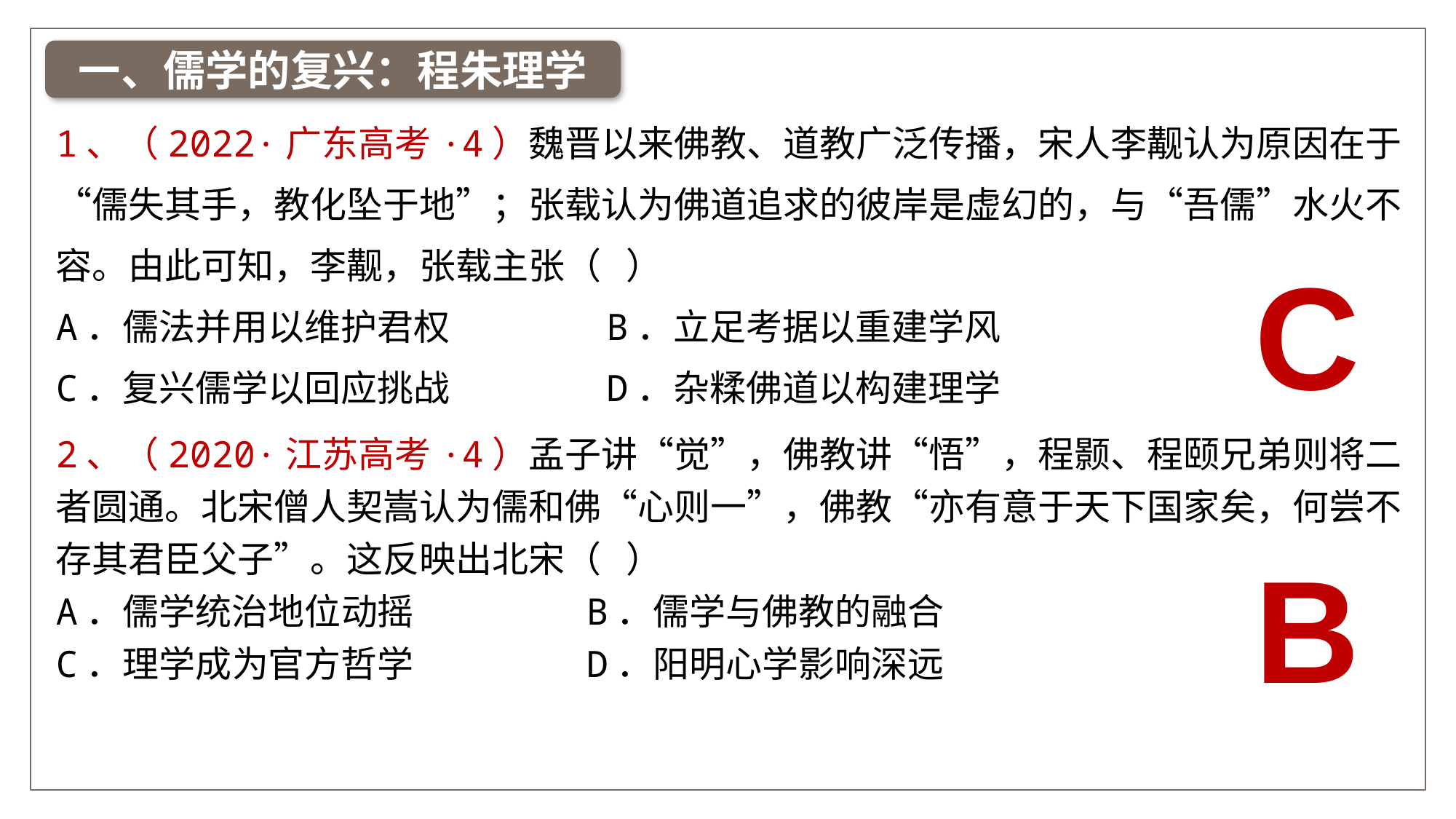

一、儒学的复兴：程朱理学
1、（2022·广东高考·4）魏晋以来佛教、道教广泛传播，宋人李觏认为原因在于“儒失其手，教化坠于地”；张载认为佛道追求的彼岸是虚幻的，与“吾儒”水火不容。由此可知，李觏，张载主张（   ）
A．儒法并用以维护君权                  B．立足考据以重建学风
C．复兴儒学以回应挑战                  D．杂糅佛道以构建理学
C

2、（2020·江苏高考·4）孟子讲“觉”，佛教讲“悟”，程颢、程颐兄弟则将二者圆通。北宋僧人契嵩认为儒和佛“心则一”，佛教“亦有意于天下国家矣，何尝不存其君臣父子”。这反映出北宋（   ）
A．儒学统治地位动摇                    B．儒学与佛教的融合
C．理学成为官方哲学                    D．阳明心学影响深远
B